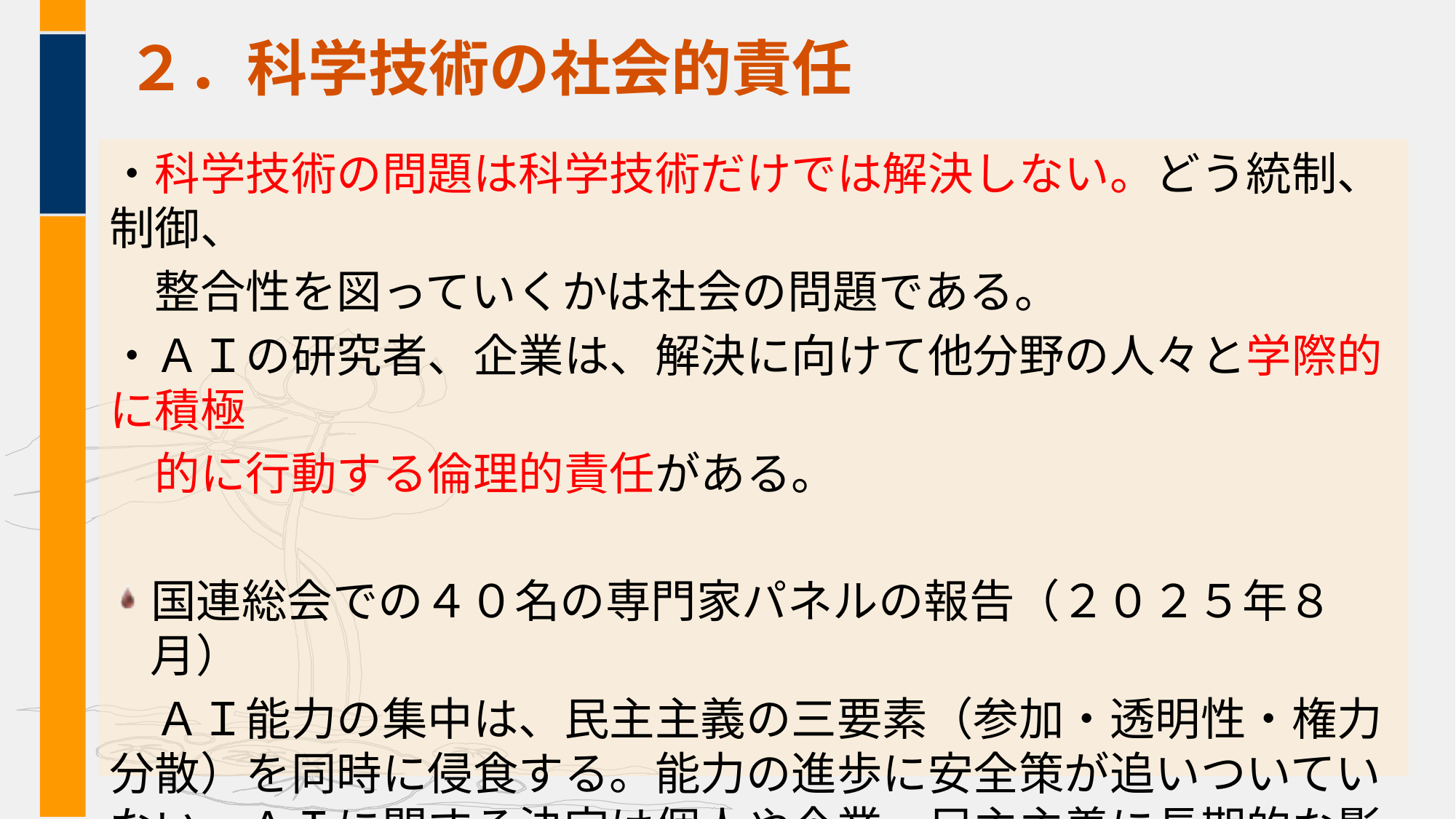

# ２．科学技術の社会的責任
・科学技術の問題は科学技術だけでは解決しない。どう統制、制御、
　整合性を図っていくかは社会の問題である。
・ＡＩの研究者、企業は、解決に向けて他分野の人々と学際的に積極
　的に行動する倫理的責任がある。

国連総会での４０名の専門家パネルの報告（２０２５年８月）
　ＡＩ能力の集中は、民主主義の三要素（参加・透明性・権力分散）を同時に侵食する。能力の進歩に安全策が追いついていない。ＡＩに関する決定は個人や企業、民主主義に長期的な影響を及ぼす。
各国政府はＡＩを評価し統治する能力への投資が必要だ、と指摘。